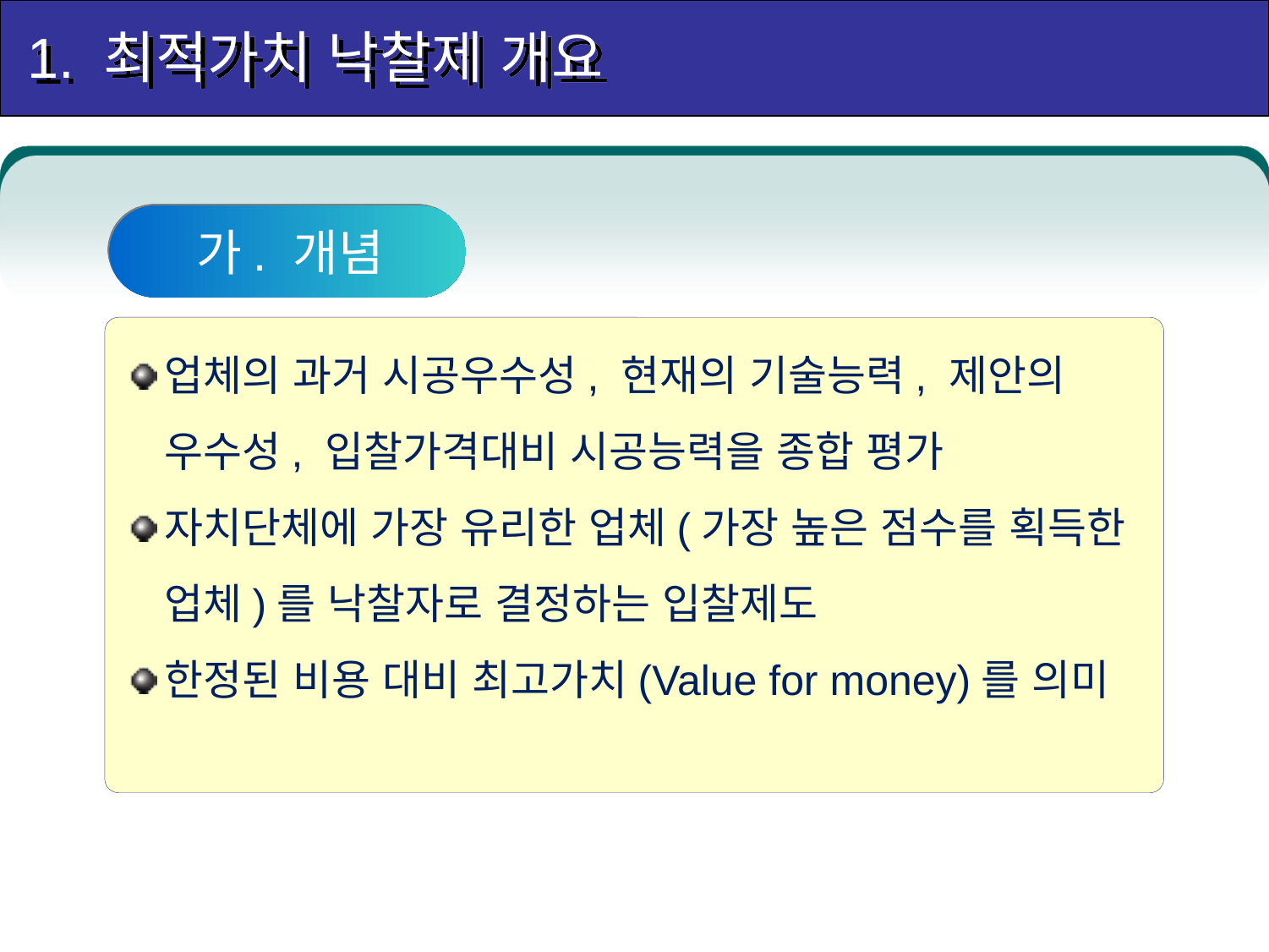

1. 최적가치 낙찰제 개요
가. 개념

업체의 과거 시공우수성, 현재의 기술능력, 제안의 우수성, 입찰가격대비 시공능력을 종합 평가
자치단체에 가장 유리한 업체(가장 높은 점수를 획득한 업체)를 낙찰자로 결정하는 입찰제도
한정된 비용 대비 최고가치(Value for money)를 의미